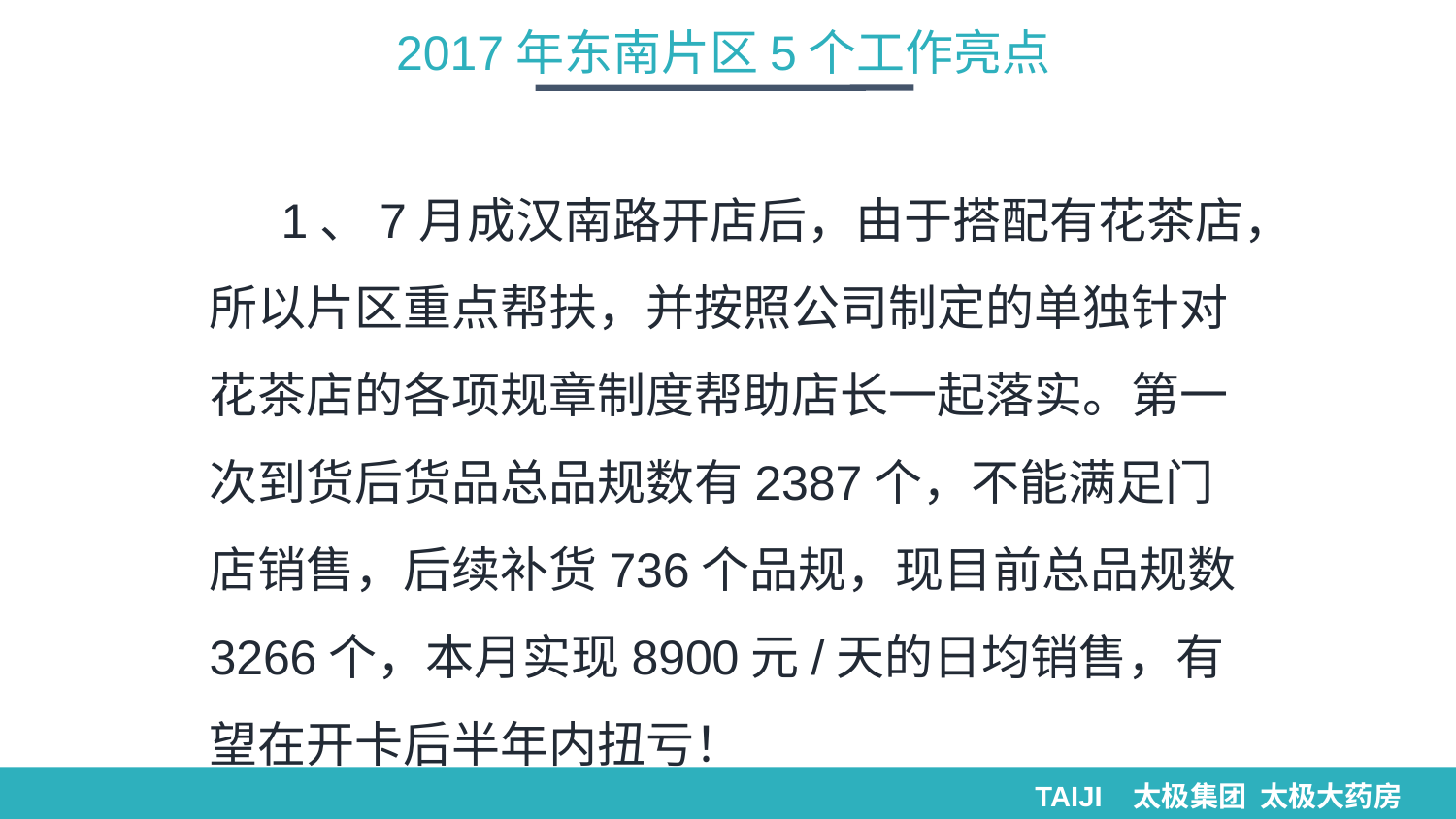

2017年东南片区5个工作亮点
1、7月成汉南路开店后，由于搭配有花茶店，所以片区重点帮扶，并按照公司制定的单独针对花茶店的各项规章制度帮助店长一起落实。第一次到货后货品总品规数有2387个，不能满足门店销售，后续补货736个品规，现目前总品规数3266个，本月实现8900元/天的日均销售，有望在开卡后半年内扭亏！

TAIJI   太极集团  太极大药房